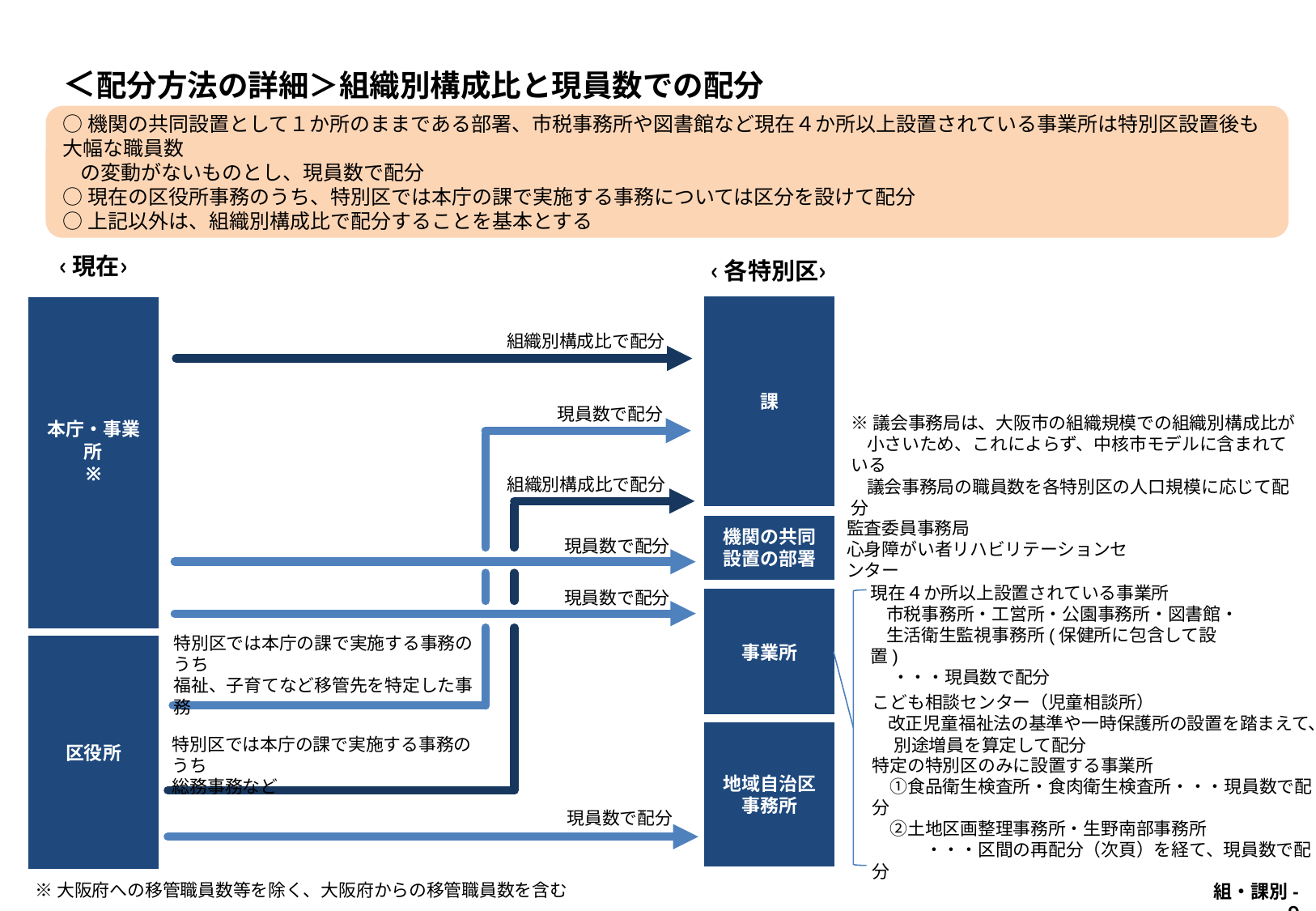

＜配分方法の詳細＞組織別構成比と現員数での配分
○機関の共同設置として１か所のままである部署、市税事務所や図書館など現在４か所以上設置されている事業所は特別区設置後も大幅な職員数
   の変動がないものとし、現員数で配分
○現在の区役所事務のうち、特別区では本庁の課で実施する事務については区分を設けて配分
○上記以外は、組織別構成比で配分することを基本とする
‹現在›
‹各特別区›
課
本庁・事業所
※

組織別構成比で配分
現員数で配分
※議会事務局は、大阪市の組織規模での組織別構成比が
   小さいため、これによらず、中核市モデルに含まれている
   議会事務局の職員数を各特別区の人口規模に応じて配分
組織別構成比で配分
機関の共同
設置の部署
監査委員事務局
心身障がい者リハビリテーションセンター
現員数で配分
現員数で配分
現在４か所以上設置されている事業所
   市税事務所・工営所・公園事務所・図書館・
   生活衛生監視事務所(保健所に包含して設置)
　 ・・・現員数で配分
事業所

区役所
特別区では本庁の課で実施する事務のうち
福祉、子育てなど移管先を特定した事務
こども相談センター（児童相談所）
   改正児童福祉法の基準や一時保護所の設置を踏まえて、
　 別途増員を算定して配分
地域自治区
事務所
特別区では本庁の課で実施する事務のうち
総務事務など
特定の特別区のみに設置する事業所
　①食品衛生検査所・食肉衛生検査所・・・現員数で配分
　②土地区画整理事務所・生野南部事務所
　　　・・・区間の再配分（次頁）を経て、現員数で配分
現員数で配分
組・課別-９
※大阪府への移管職員数等を除く、大阪府からの移管職員数を含む